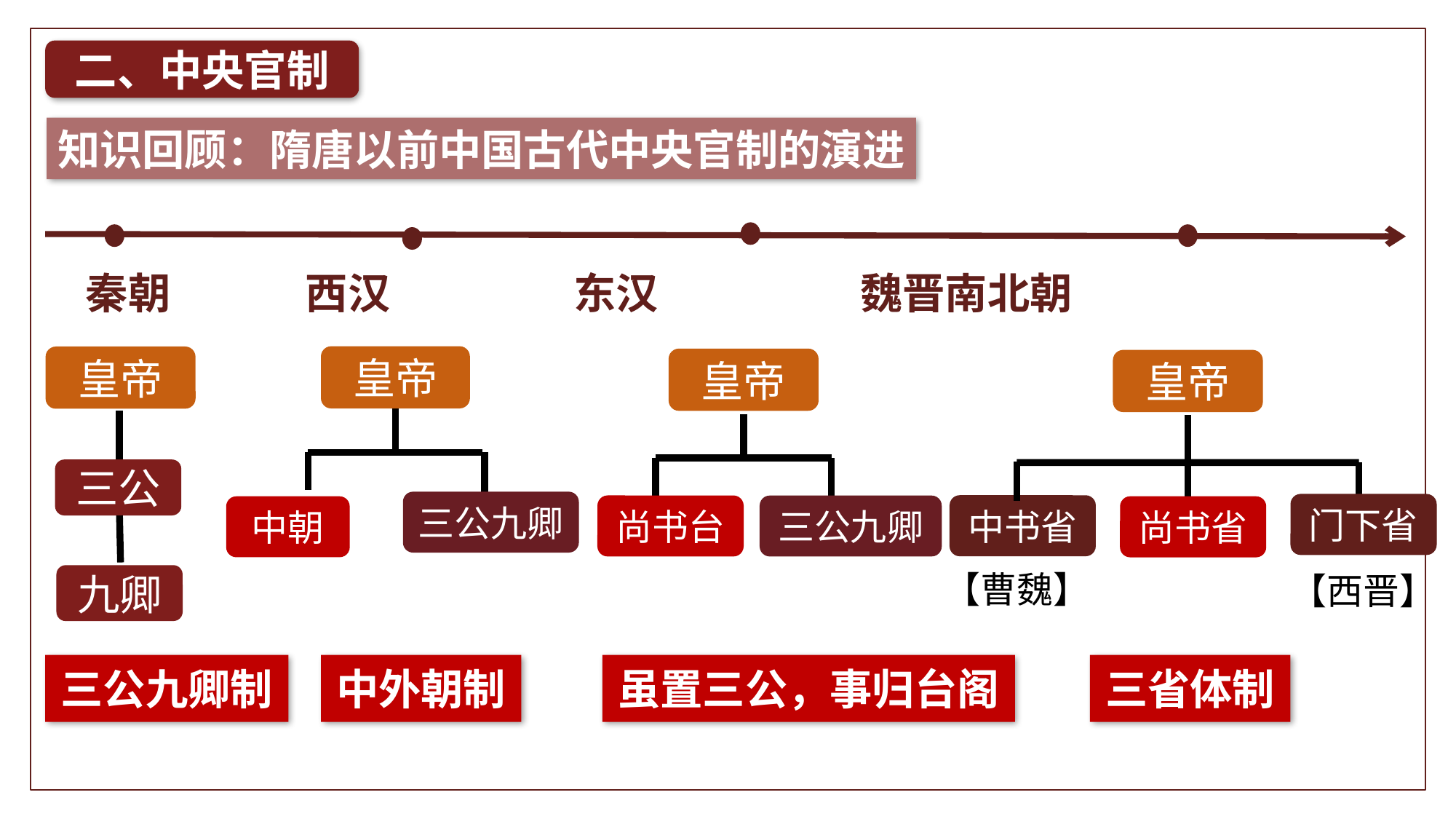

二、中央官制
知识回顾：隋唐以前中国古代中央官制的演进

  秦朝              西汉                   东汉                     魏晋南北朝
皇帝
三公九卿
中朝
皇帝
三公
九卿
皇帝
尚书台
三公九卿
皇帝
尚书省
门下省
【曹魏】
【西晋】
中书省
三公九卿制
中外朝制
虽置三公，事归台阁
三省体制